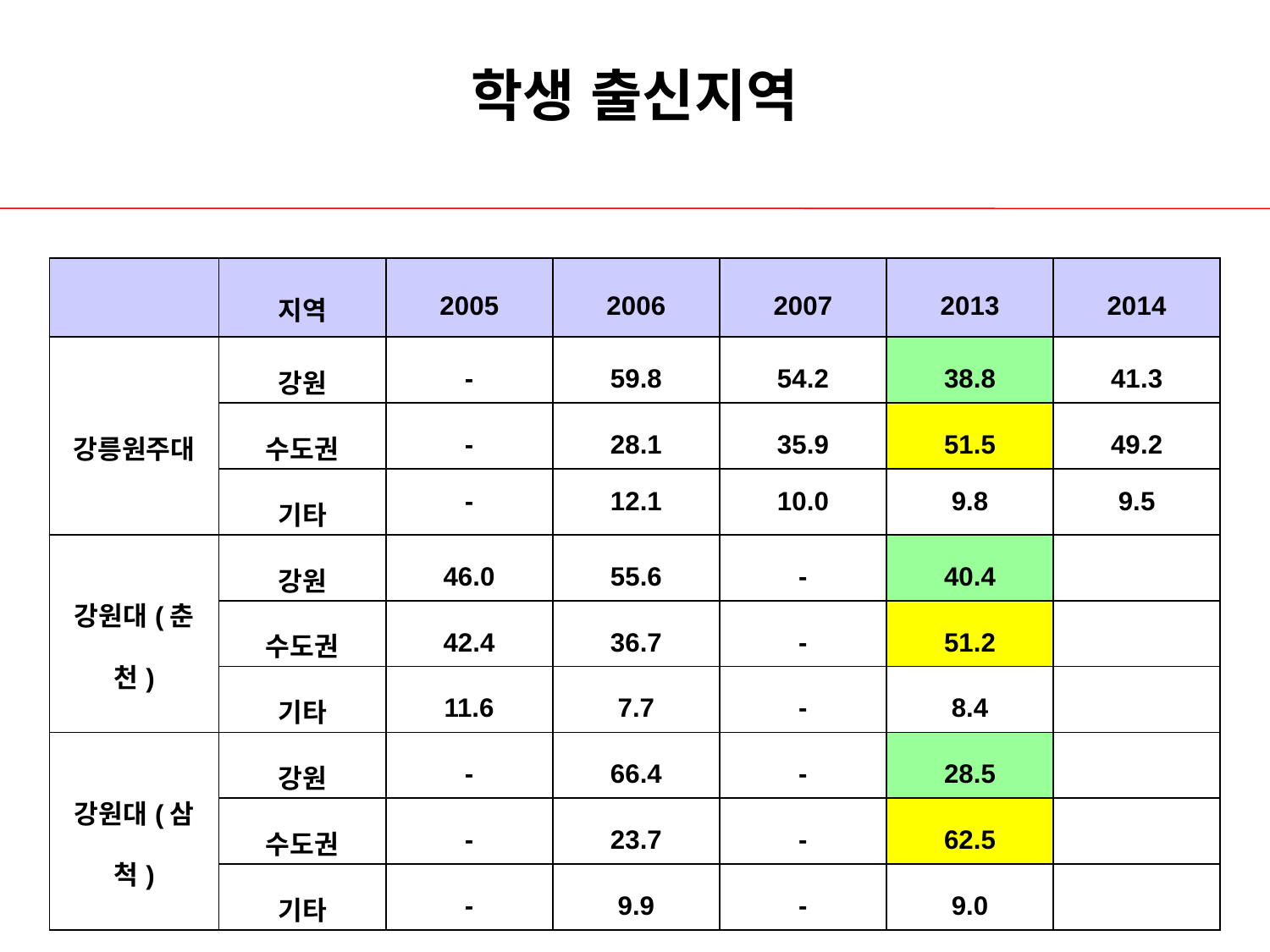

# 학생 출신지역
|  |  |  |  |  |  |  |
| --- | --- | --- | --- | --- | --- | --- |
|  | 지역 | 2005 | 2006 | 2007 | 2013 | 2014 |
| 강릉원주대 | 강원 | - | 59.8 | 54.2 | 38.8 | 41.3 |
|  | 수도권 | - | 28.1 | 35.9 | 51.5 | 49.2 |
|  | 기타 | - | 12.1 | 10.0 | 9.8 | 9.5 |
| 강원대(춘천) | 강원 | 46.0 | 55.6 | - | 40.4 |  |
|  | 수도권 | 42.4 | 36.7 | - | 51.2 |  |
|  | 기타 | 11.6 | 7.7 | - | 8.4 |  |
| 강원대(삼척) | 강원 | - | 66.4 | - | 28.5 |  |
|  | 수도권 | - | 23.7 | - | 62.5 |  |
|  | 기타 | - | 9.9 | - | 9.0 |  |